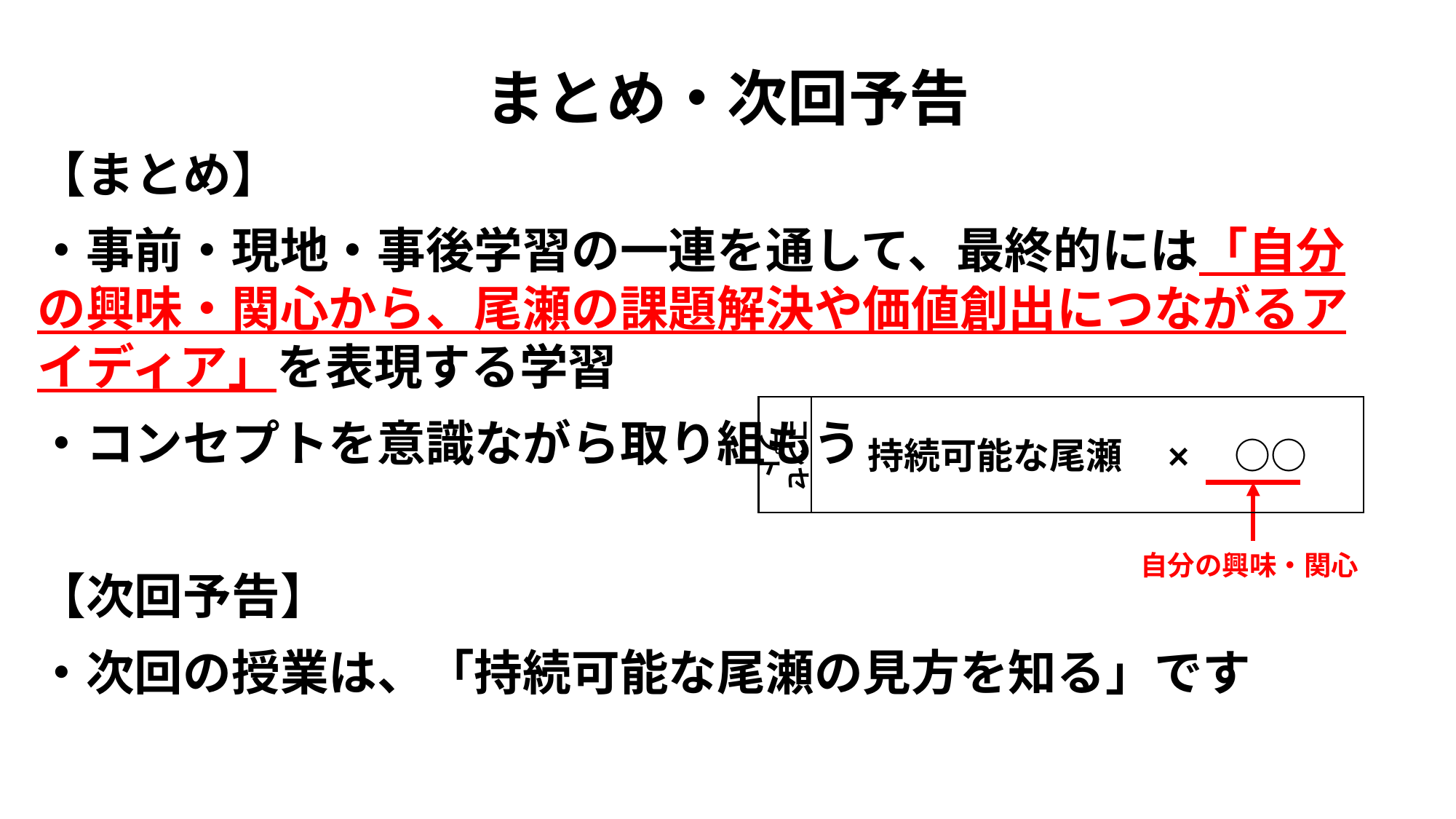

# まとめ・次回予告

【まとめ】
・事前・現地・事後学習の一連を通して、最終的には「自分の興味・関心から、尾瀬の課題解決や価値創出につながるアイディア」を表現する学習
・コンセプトを意識ながら取り組もう

【次回予告】
・次回の授業は、「持続可能な尾瀬の見方を知る」です
コンセプト

持続可能な尾瀬　×　○○
自分の興味・関心